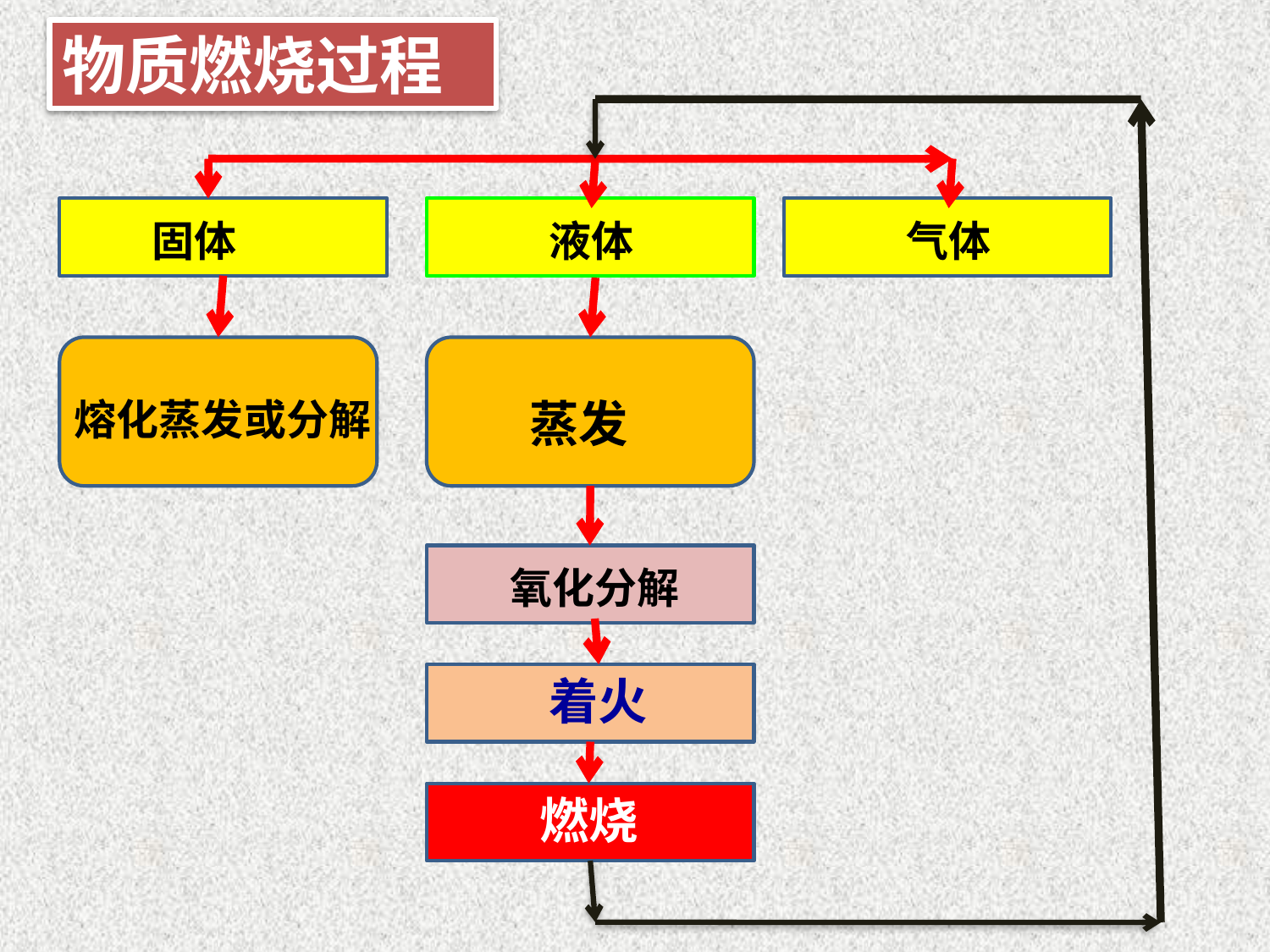

物质燃烧过程

固体
液体
气体

熔化蒸发或分解
蒸发

氧化分解

着火

燃烧